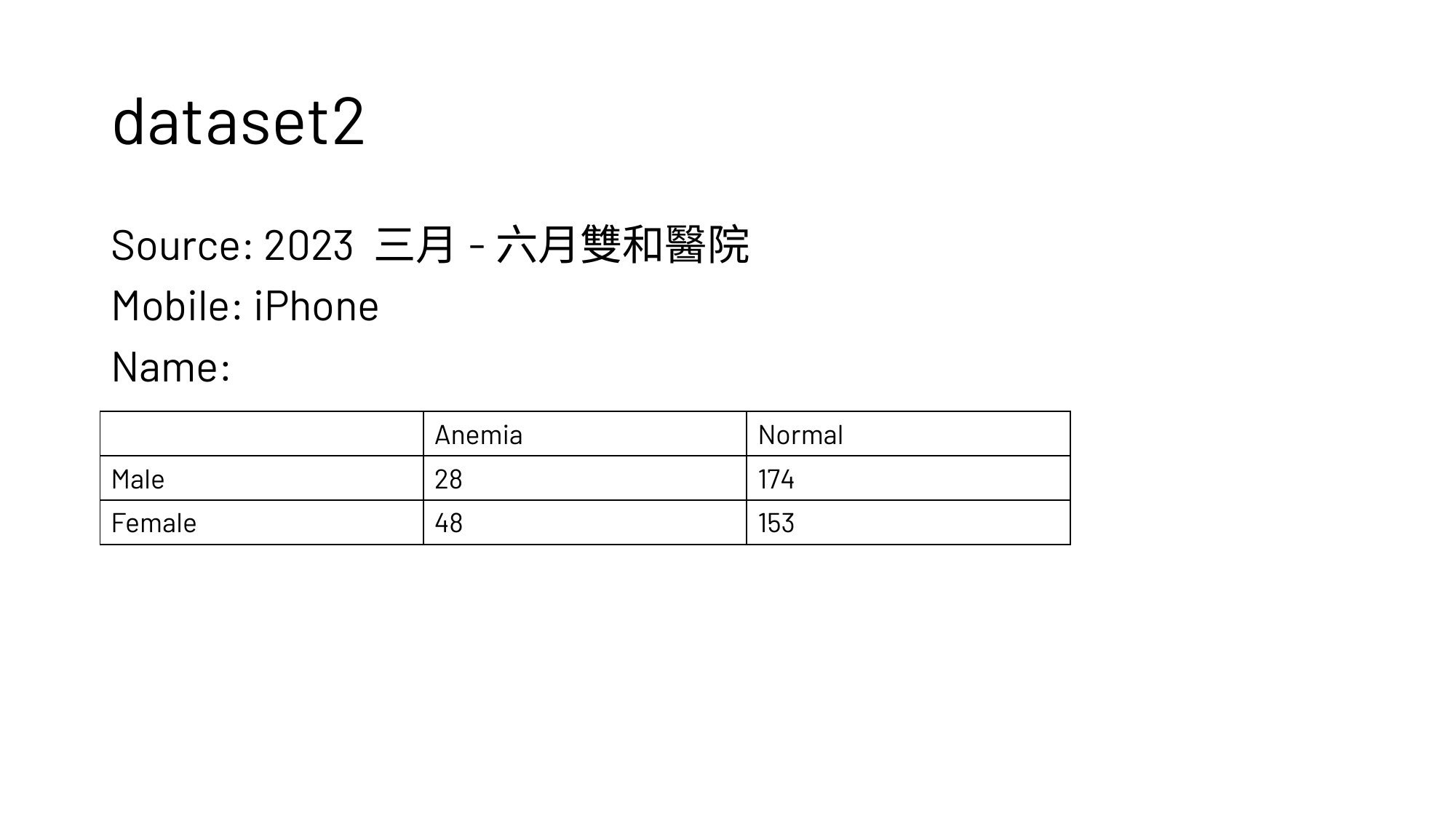

# dataset2
Source: 2023 三月-六月雙和醫院
Mobile: iPhone
Name:

|  | Anemia | Normal |
| --- | --- | --- |
| Male | 28 | 174 |
| Female | 48 | 153 |